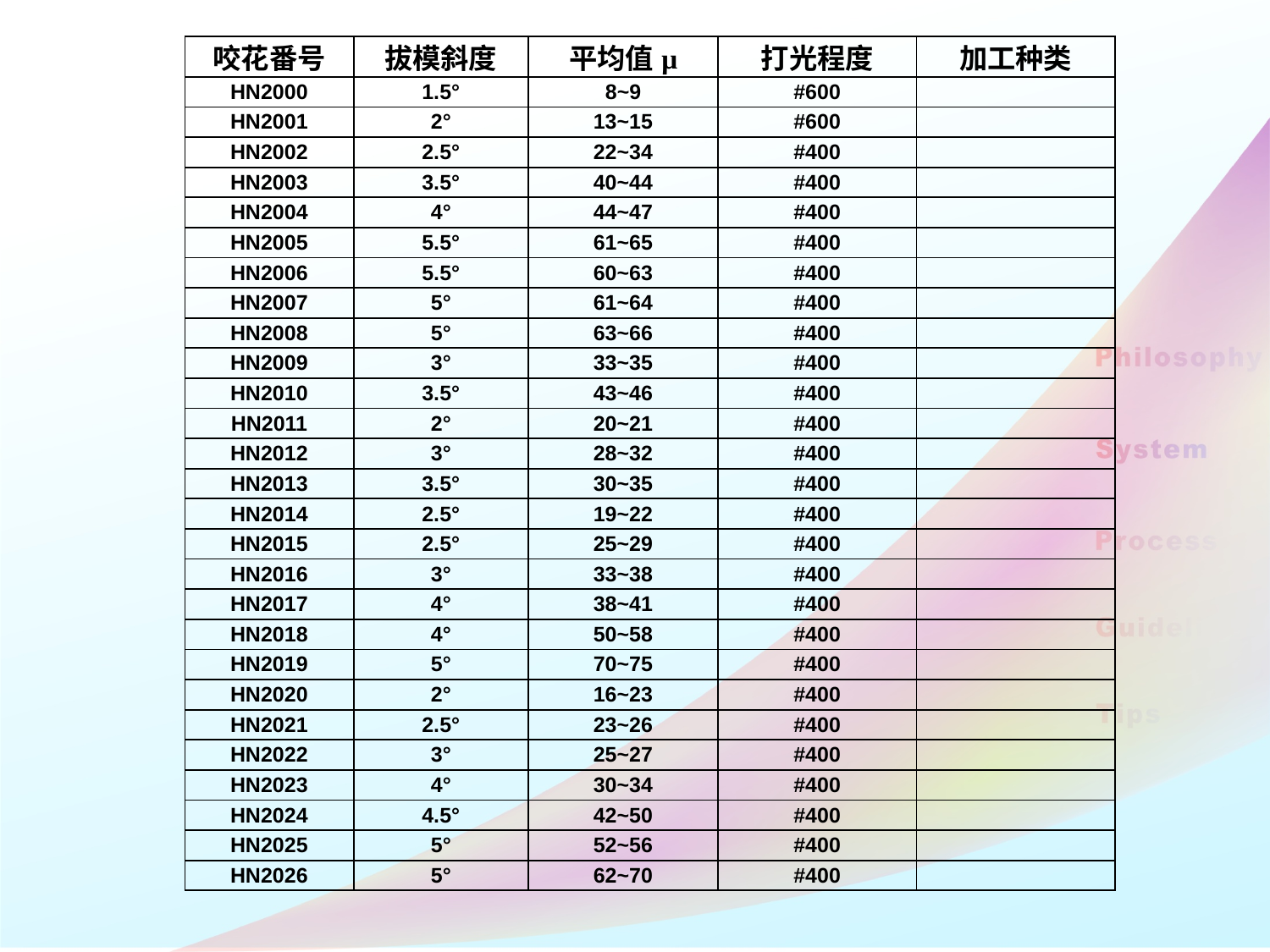

| 咬花番号 | 拔模斜度 | 平均值μ | 打光程度 | 加工种类 |
| --- | --- | --- | --- | --- |
| HN2000 | 1.5° | 8~9 | #600 |  |
| HN2001 | 2° | 13~15 | #600 |  |
| HN2002 | 2.5° | 22~34 | #400 |  |
| HN2003 | 3.5° | 40~44 | #400 |  |
| HN2004 | 4° | 44~47 | #400 |  |
| HN2005 | 5.5° | 61~65 | #400 |  |
| HN2006 | 5.5° | 60~63 | #400 |  |
| HN2007 | 5° | 61~64 | #400 |  |
| HN2008 | 5° | 63~66 | #400 |  |
| HN2009 | 3° | 33~35 | #400 |  |
| HN2010 | 3.5° | 43~46 | #400 |  |
| HN2011 | 2° | 20~21 | #400 |  |
| HN2012 | 3° | 28~32 | #400 |  |
| HN2013 | 3.5° | 30~35 | #400 |  |
| HN2014 | 2.5° | 19~22 | #400 |  |
| HN2015 | 2.5° | 25~29 | #400 |  |
| HN2016 | 3° | 33~38 | #400 |  |
| HN2017 | 4° | 38~41 | #400 |  |
| HN2018 | 4° | 50~58 | #400 |  |
| HN2019 | 5° | 70~75 | #400 |  |
| HN2020 | 2° | 16~23 | #400 |  |
| HN2021 | 2.5° | 23~26 | #400 |  |
| HN2022 | 3° | 25~27 | #400 |  |
| HN2023 | 4° | 30~34 | #400 |  |
| HN2024 | 4.5° | 42~50 | #400 |  |
| HN2025 | 5° | 52~56 | #400 |  |
| HN2026 | 5° | 62~70 | #400 |  |